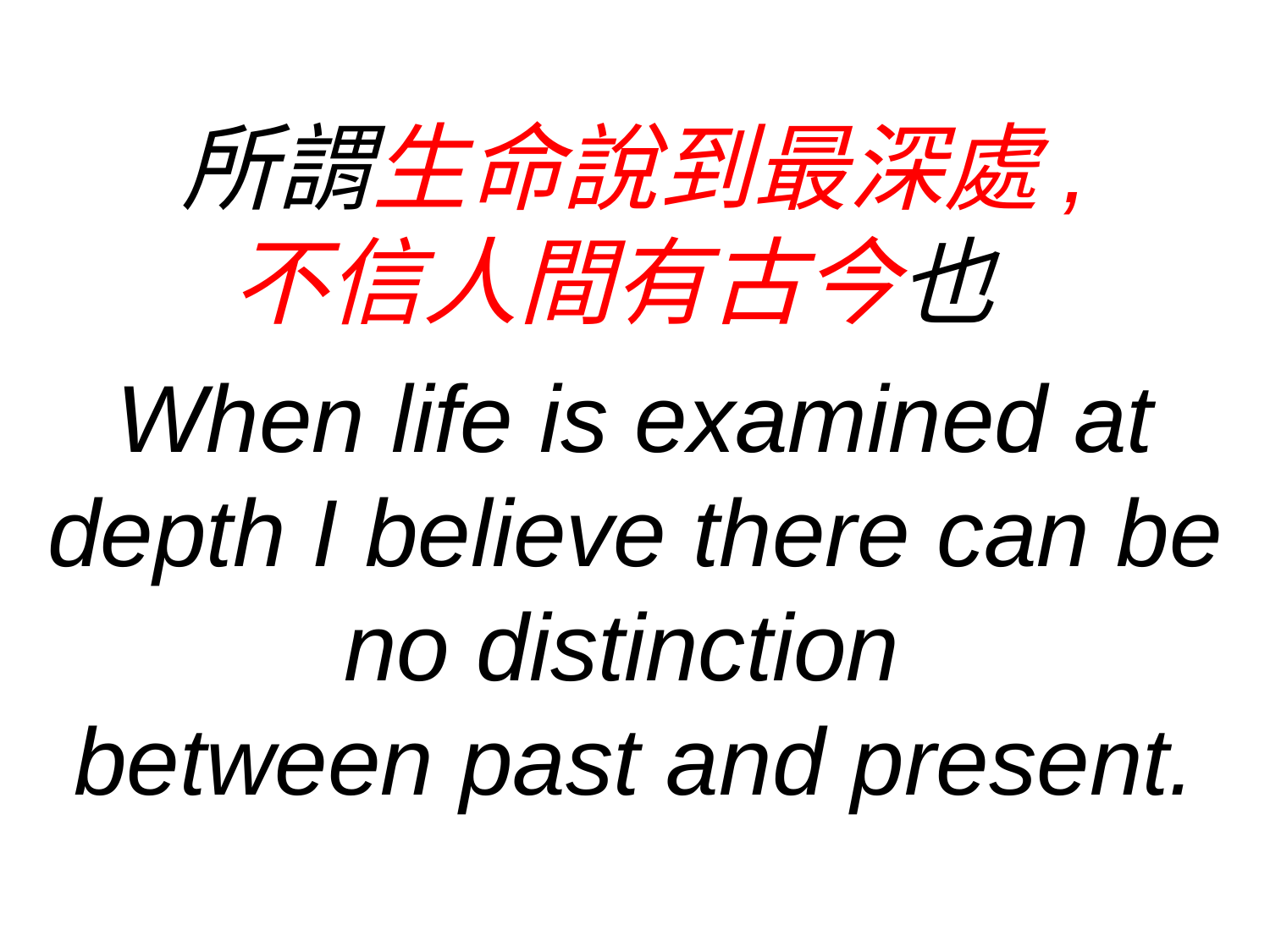

所謂生命說到最深處,
不信人間有古今也
When life is examined at depth I believe there can be no distinction
between past and present.